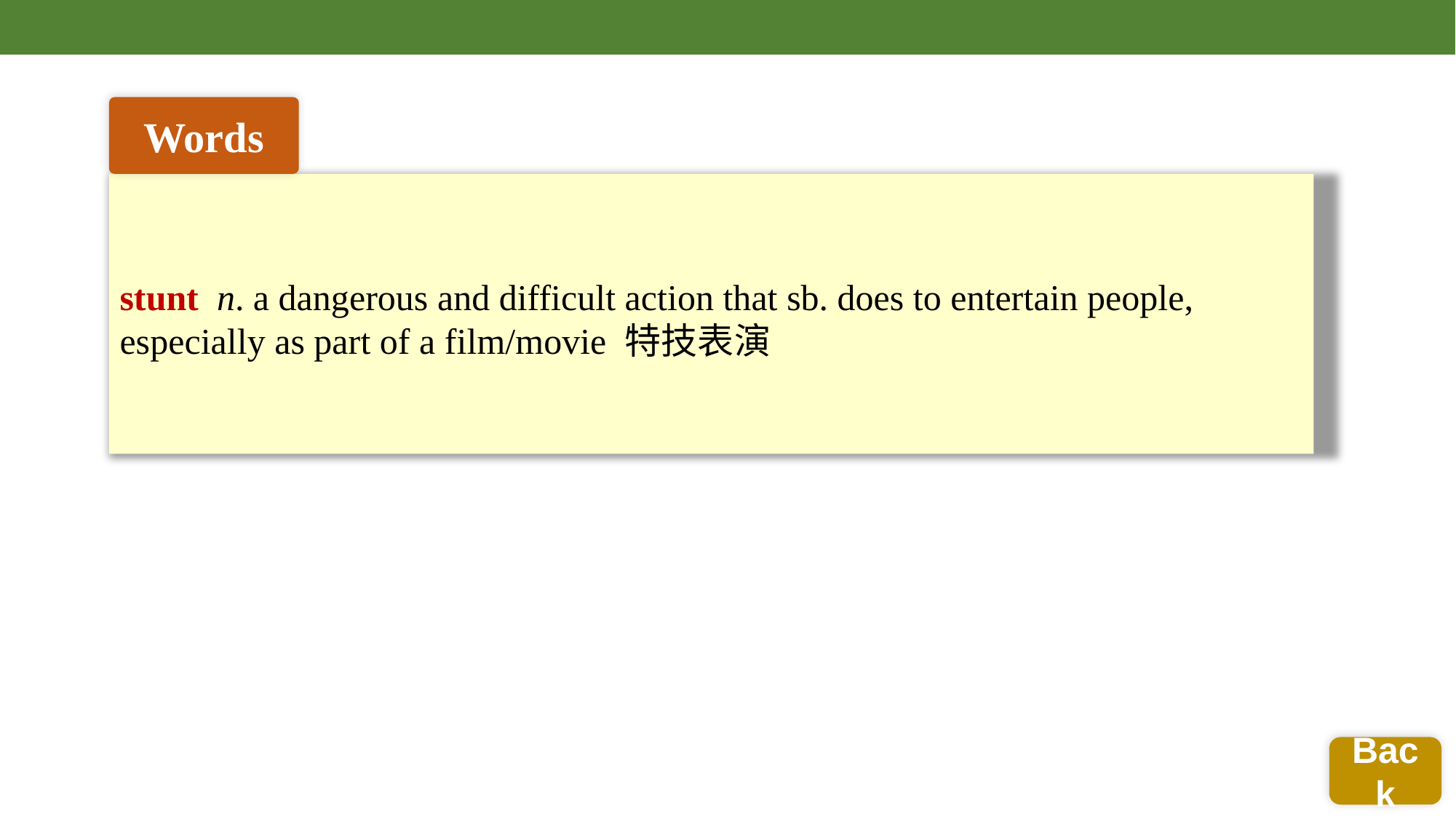

Words

stunt  n. a dangerous and difficult action that sb. does to entertain people, especially as part of a film/movie 特技表演

Back